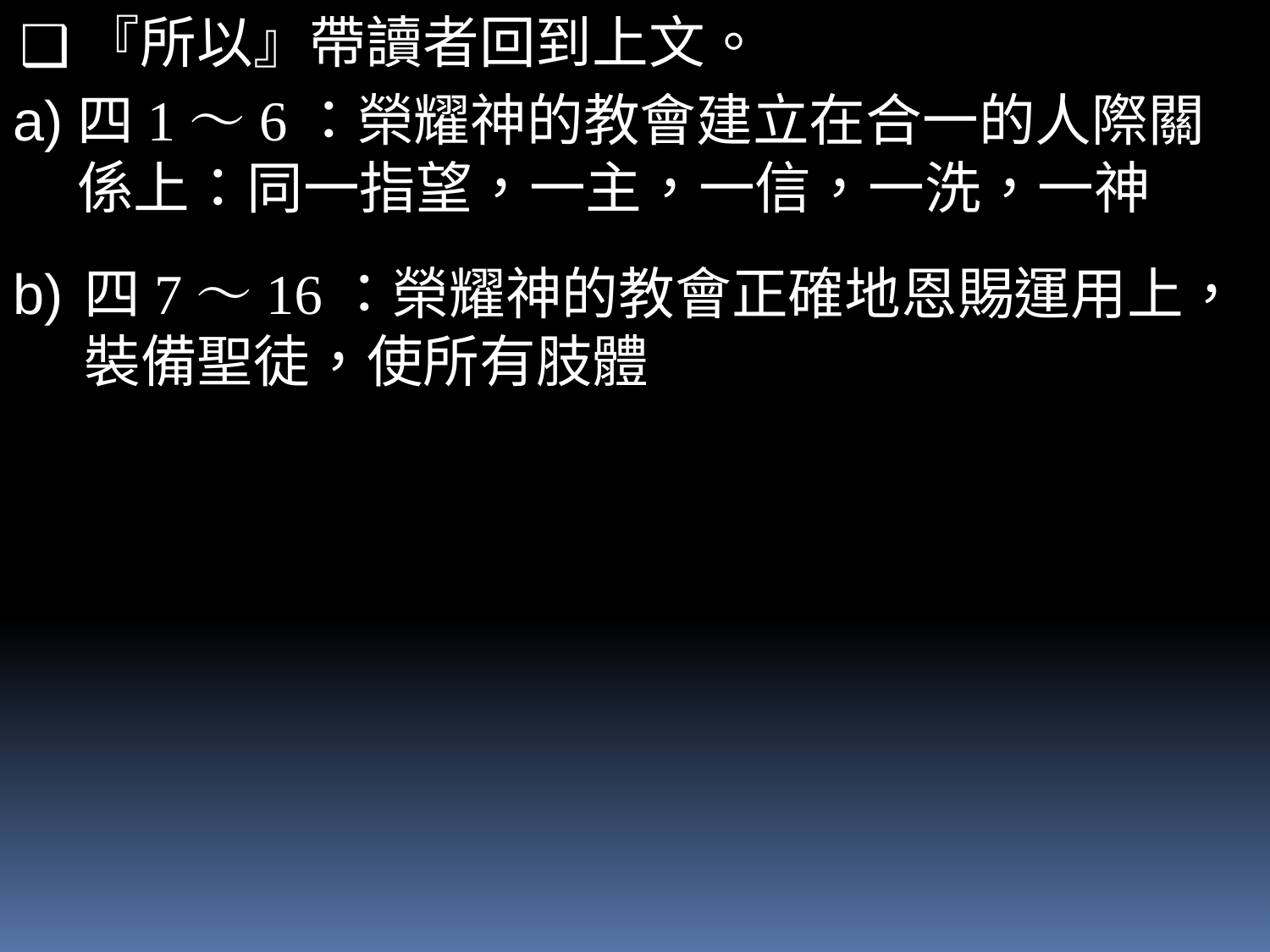

『所以』帶讀者回到上文。
四1～6：榮耀神的教會建立在合一的人際關係上：同一指望，一主，一信，一洗，一神

四7～16：榮耀神的教會正確地恩賜運用上，裝備聖徒，使所有肢體                                                                                                                                                                                                                                                                                                                                                                                                                                                                                                                                                                                                                                                                                                                                                                                                                                                                                                                                                                                                                                                                                                                                                                                                                                                                                                                                                                            發揮各體的功用，在愛中建立基督的身體。

四17～五21：榮耀神的教會，建立在信徒的生活見證，新生命的本質—效法基督穿上新人，不為魔鬼留地步，不叫聖靈擔憂。在信心與光明中活出蒙愛兒女的生活。